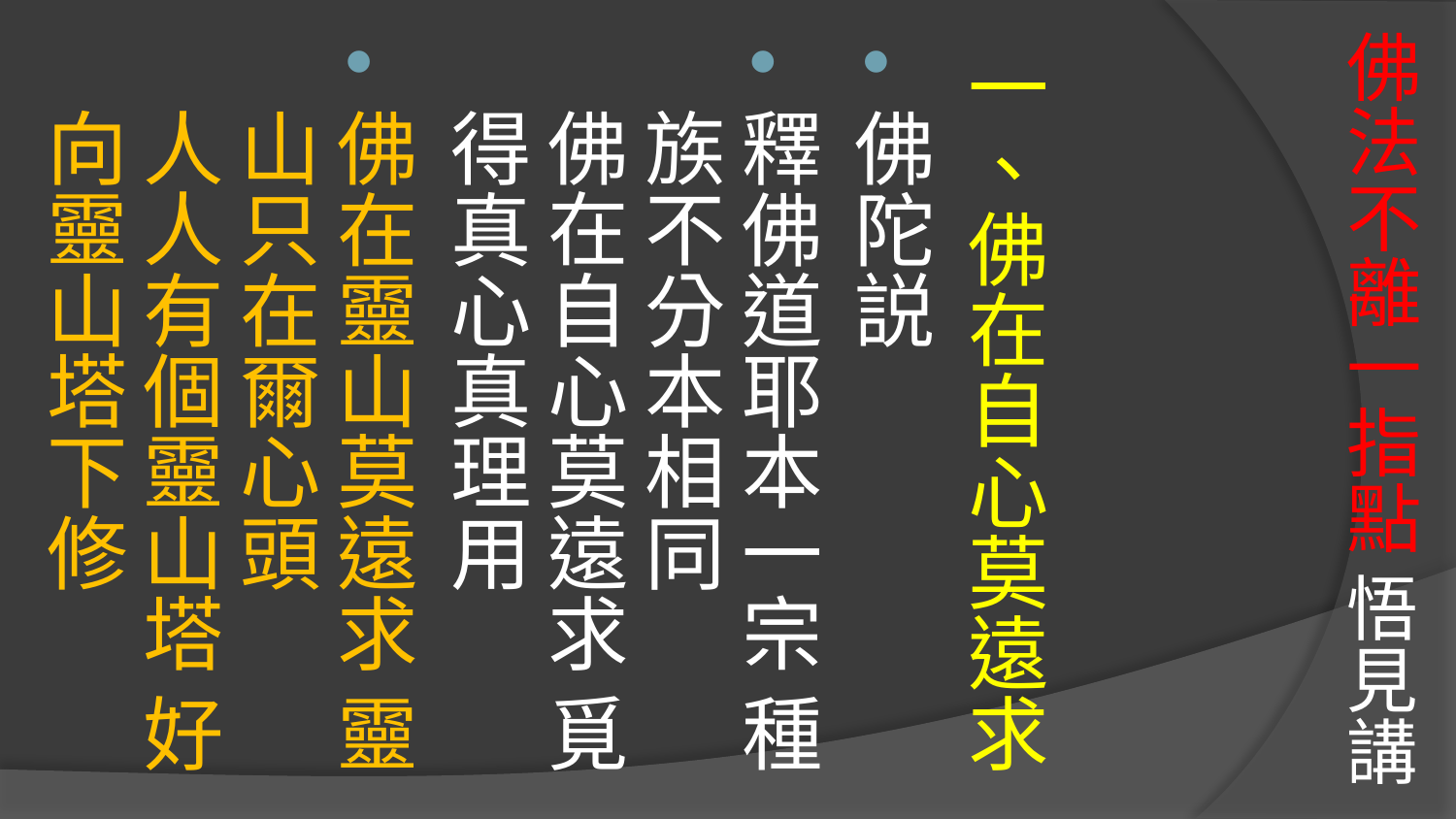

# 佛法不離一指點 悟見講
一、佛在自心莫遠求
佛陀説
釋佛道耶本一宗 種族不分本相同
佛在自心莫遠求 覓得真心真理用
佛在靈山莫遠求 靈山只在爾心頭
人人有個靈山塔 好向靈山塔下修